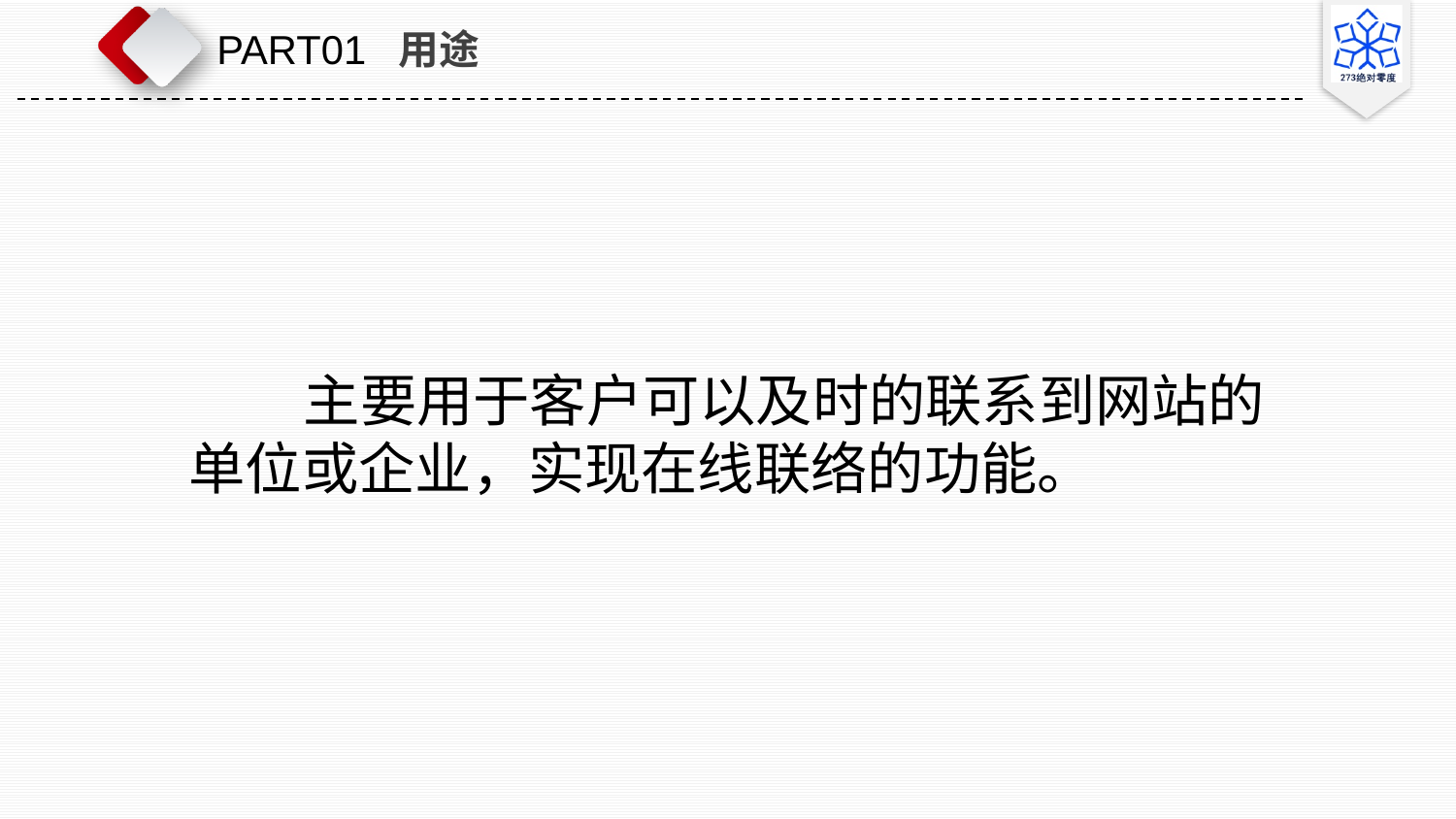

PART01  用途
        主要用于客户可以及时的联系到网站的单位或企业，实现在线联络的功能。